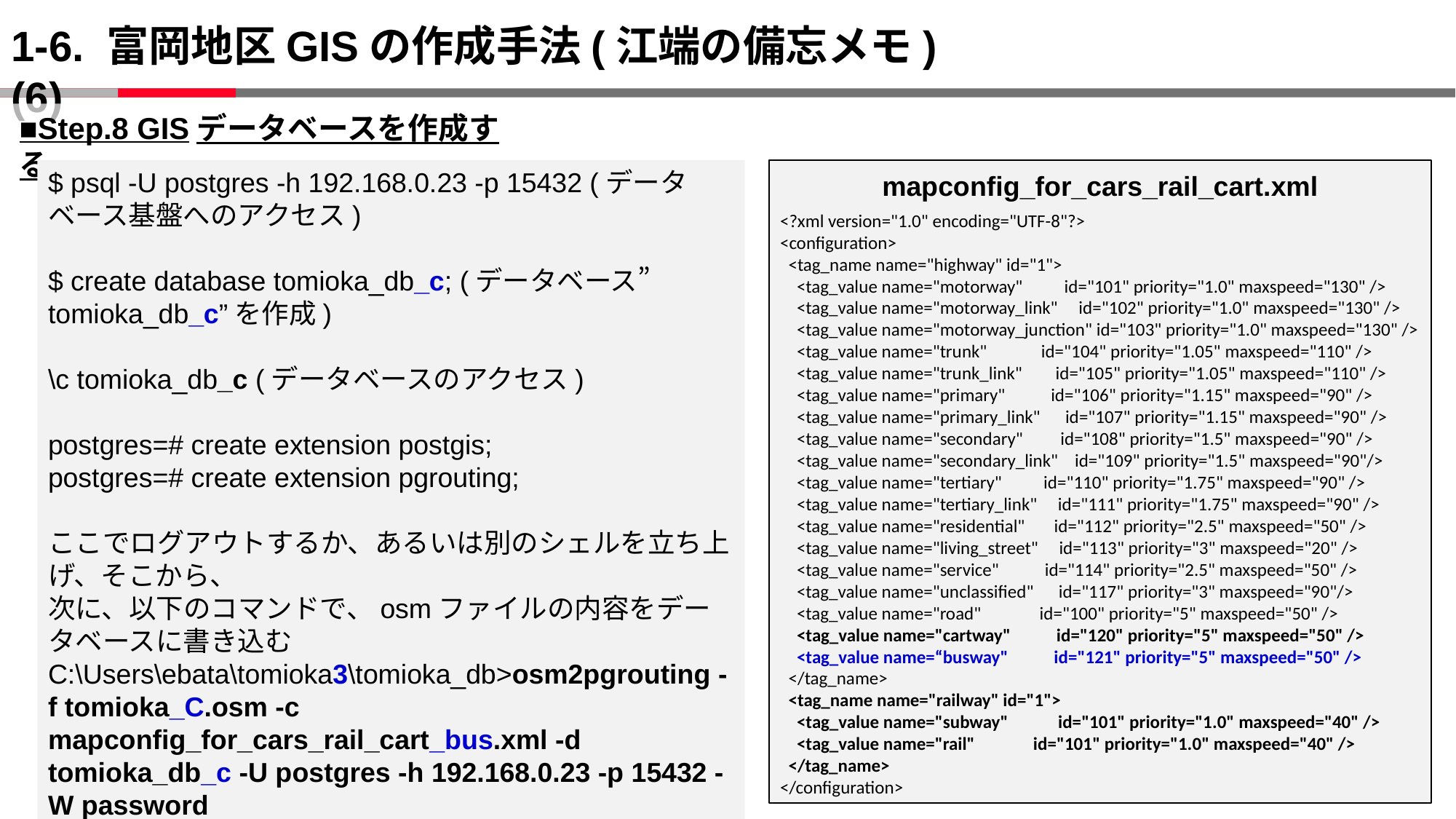

# 1-6. 富岡地区GISの作成手法(江端の備忘メモ)(6)
■Step.8 GISデータベースを作成する
$ psql -U postgres -h 192.168.0.23 -p 15432 (データベース基盤へのアクセス)

$ create database tomioka_db_c; (データベース” tomioka_db_c”を作成)

\c tomioka_db_c (データベースのアクセス)

postgres=# create extension postgis;
postgres=# create extension pgrouting;

ここでログアウトするか、あるいは別のシェルを立ち上げ、そこから、
次に、以下のコマンドで、osmファイルの内容をデータベースに書き込む
C:\Users\ebata\tomioka3\tomioka_db>osm2pgrouting -f tomioka_C.osm -c mapconfig_for_cars_rail_cart_bus.xml -d tomioka_db_c -U postgres -h 192.168.0.23 -p 15432 -W password

<?xml version="1.0" encoding="UTF-8"?>
<configuration>
  <tag_name name="highway" id="1">
    <tag_value name="motorway"          id="101" priority="1.0" maxspeed="130" />
    <tag_value name="motorway_link"     id="102" priority="1.0" maxspeed="130" />
    <tag_value name="motorway_junction" id="103" priority="1.0" maxspeed="130" />
    <tag_value name="trunk"             id="104" priority="1.05" maxspeed="110" />
    <tag_value name="trunk_link"        id="105" priority="1.05" maxspeed="110" />
    <tag_value name="primary"           id="106" priority="1.15" maxspeed="90" />
    <tag_value name="primary_link"      id="107" priority="1.15" maxspeed="90" />
    <tag_value name="secondary"         id="108" priority="1.5" maxspeed="90" />
    <tag_value name="secondary_link"    id="109" priority="1.5" maxspeed="90"/>
    <tag_value name="tertiary"          id="110" priority="1.75" maxspeed="90" />
    <tag_value name="tertiary_link"     id="111" priority="1.75" maxspeed="90" />
    <tag_value name="residential"       id="112" priority="2.5" maxspeed="50" />
    <tag_value name="living_street"     id="113" priority="3" maxspeed="20" />
    <tag_value name="service"           id="114" priority="2.5" maxspeed="50" />
    <tag_value name="unclassified"      id="117" priority="3" maxspeed="90"/>
    <tag_value name="road"              id="100" priority="5" maxspeed="50" />
    <tag_value name="cartway"           id="120" priority="5" maxspeed="50" />
    <tag_value name=“busway"           id="121" priority="5" maxspeed="50" />
  </tag_name>
  <tag_name name="railway" id="1">
    <tag_value name="subway"            id="101" priority="1.0" maxspeed="40" />
    <tag_value name="rail"              id="101" priority="1.0" maxspeed="40" />
  </tag_name>
</configuration>
mapconfig_for_cars_rail_cart.xml